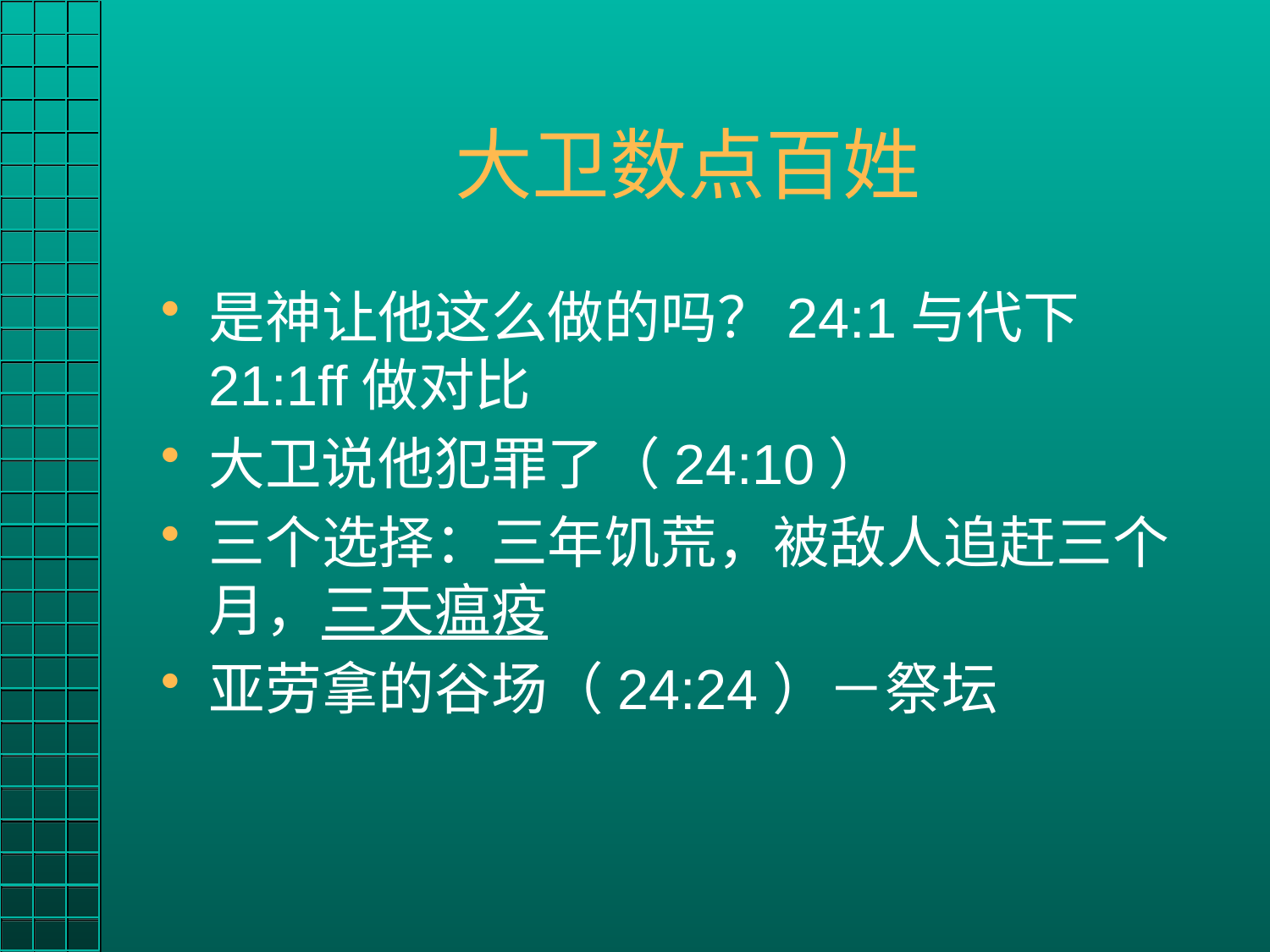

# 大卫数点百姓
是神让他这么做的吗？24:1与代下 21:1ff做对比
大卫说他犯罪了（24:10）
三个选择：三年饥荒，被敌人追赶三个月，三天瘟疫
亚劳拿的谷场（24:24）－祭坛